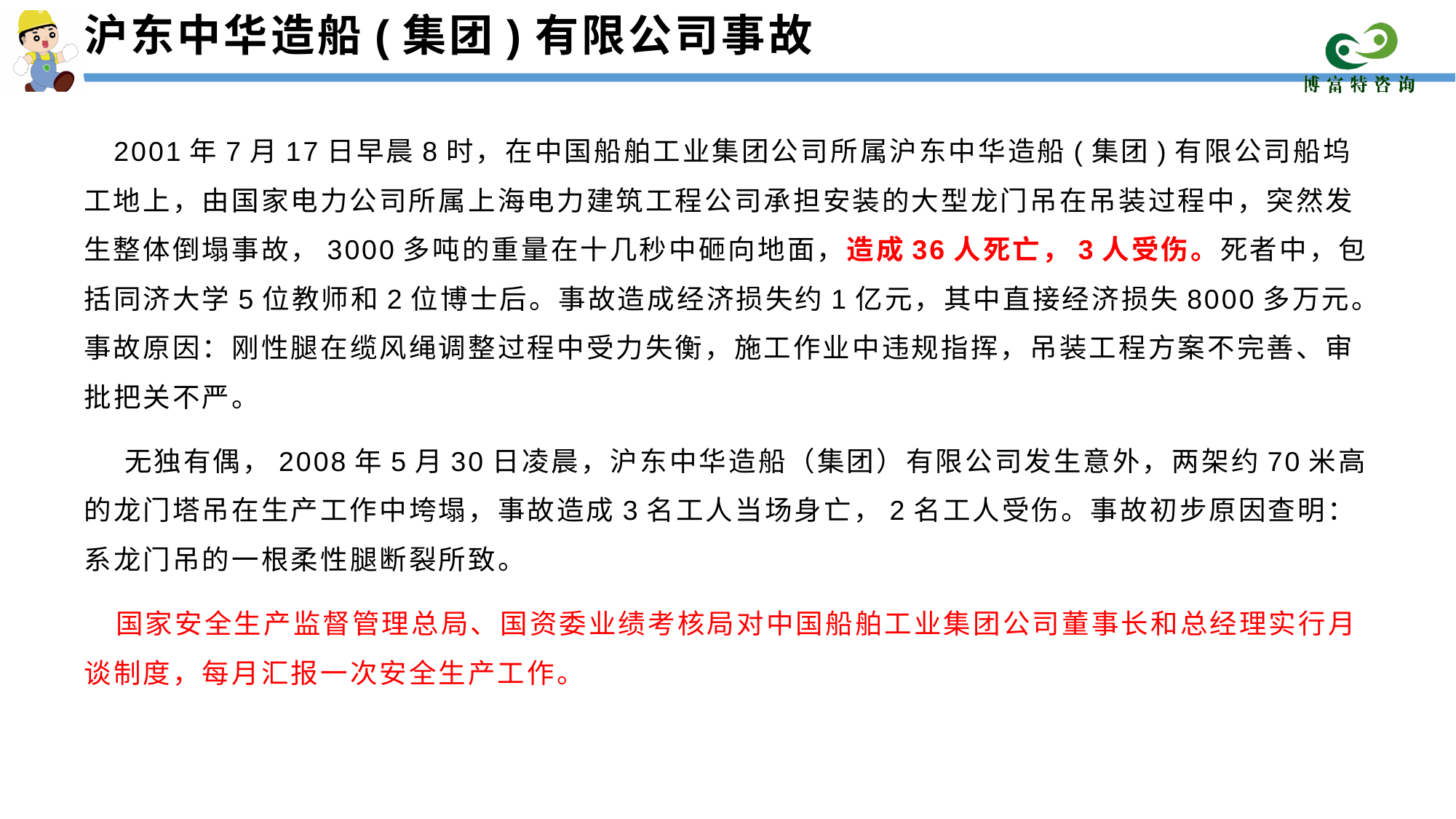

沪东中华造船(集团)有限公司事故
   2001年7月17日早晨8时，在中国船舶工业集团公司所属沪东中华造船(集团)有限公司船坞工地上，由国家电力公司所属上海电力建筑工程公司承担安装的大型龙门吊在吊装过程中，突然发生整体倒塌事故，3000多吨的重量在十几秒中砸向地面，造成36人死亡，3人受伤。死者中，包括同济大学5位教师和2位博士后。事故造成经济损失约1亿元，其中直接经济损失8000多万元。事故原因：刚性腿在缆风绳调整过程中受力失衡，施工作业中违规指挥，吊装工程方案不完善、审批把关不严。
    无独有偶，2008年5月30日凌晨，沪东中华造船（集团）有限公司发生意外，两架约70米高的龙门塔吊在生产工作中垮塌，事故造成3名工人当场身亡，2名工人受伤。事故初步原因查明：系龙门吊的一根柔性腿断裂所致。
   国家安全生产监督管理总局、国资委业绩考核局对中国船舶工业集团公司董事长和总经理实行月谈制度，每月汇报一次安全生产工作。